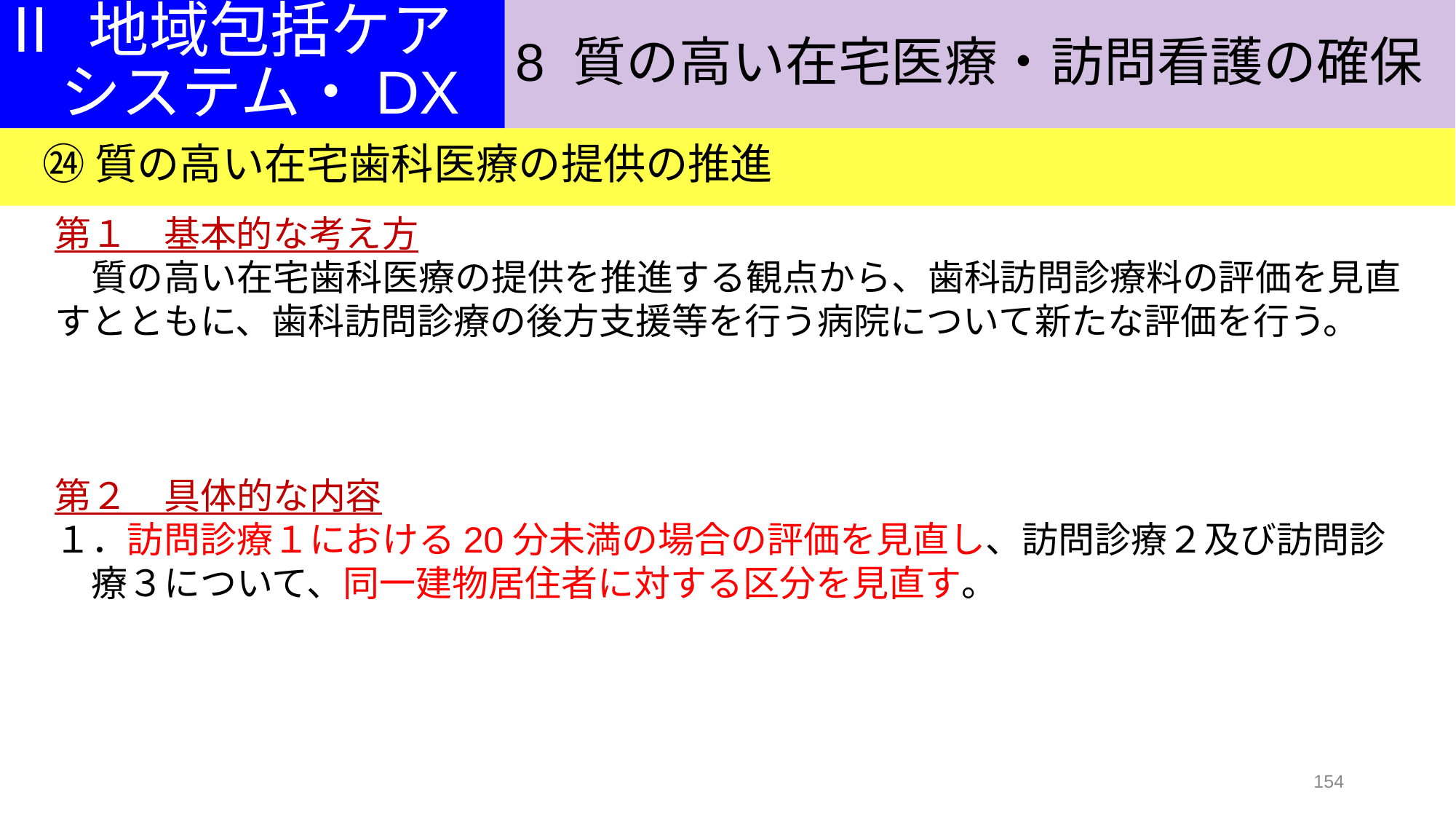

8 質の高い在宅医療・訪問看護の確保
Ⅱ 地域包括ケア
　システム・DX
㉔ 質の高い在宅歯科医療の提供の推進
第１　基本的な考え方
　質の高い在宅歯科医療の提供を推進する観点から、歯科訪問診療料の評価を見直すとともに、歯科訪問診療の後方支援等を行う病院について新たな評価を行う。

第２　具体的な内容
１．訪問診療１における20分未満の場合の評価を見直し、訪問診療２及び訪問診
　療３について、同一建物居住者に対する区分を見直す。
154